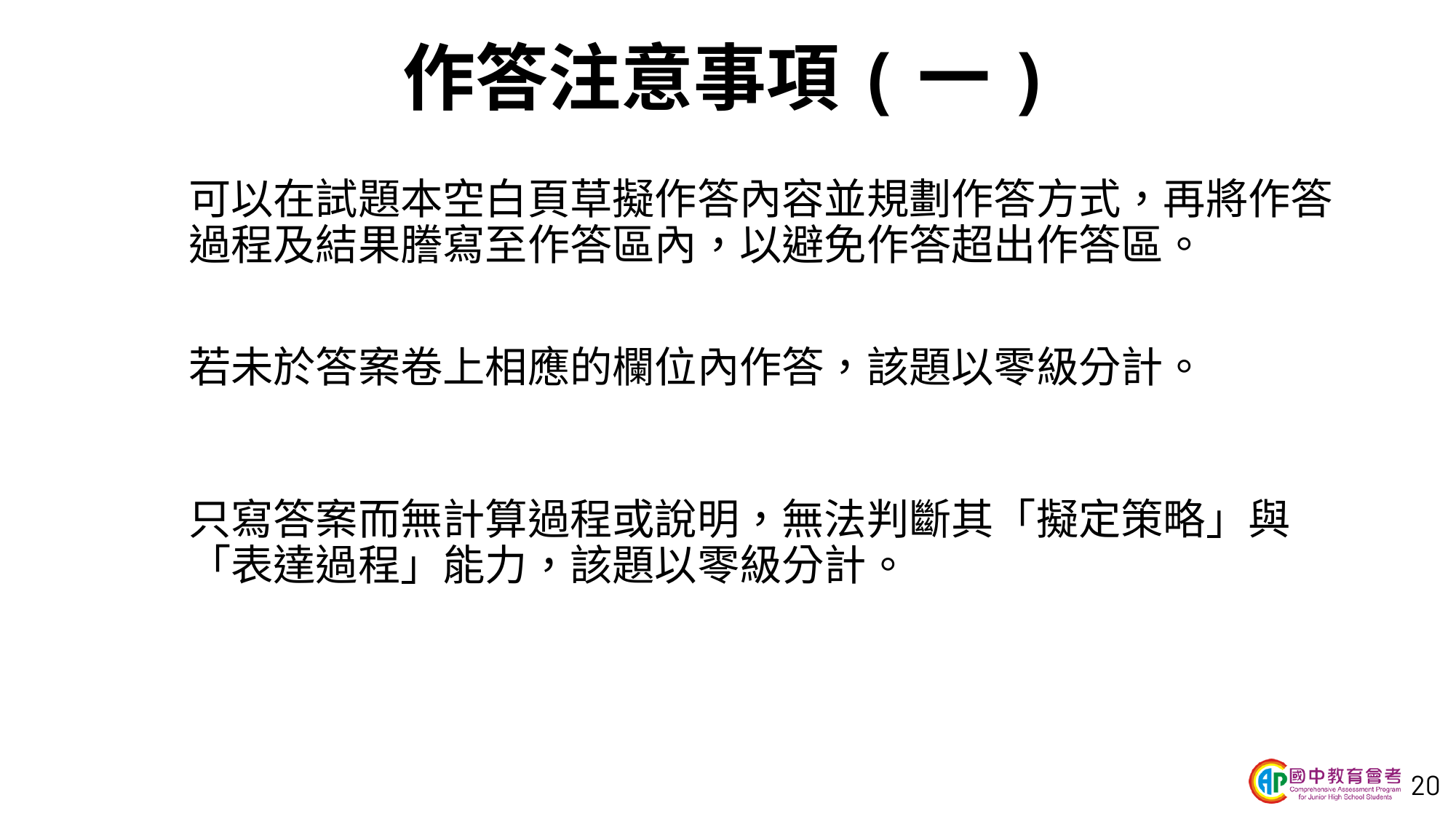

# 作答注意事項(一)
可以在試題本空白頁草擬作答內容並規劃作答方式，再將作答過程及結果謄寫至作答區內，以避免作答超出作答區。

若未於答案卷上相應的欄位內作答，該題以零級分計。

只寫答案而無計算過程或說明，無法判斷其「擬定策略」與「表達過程」能力，該題以零級分計。
20